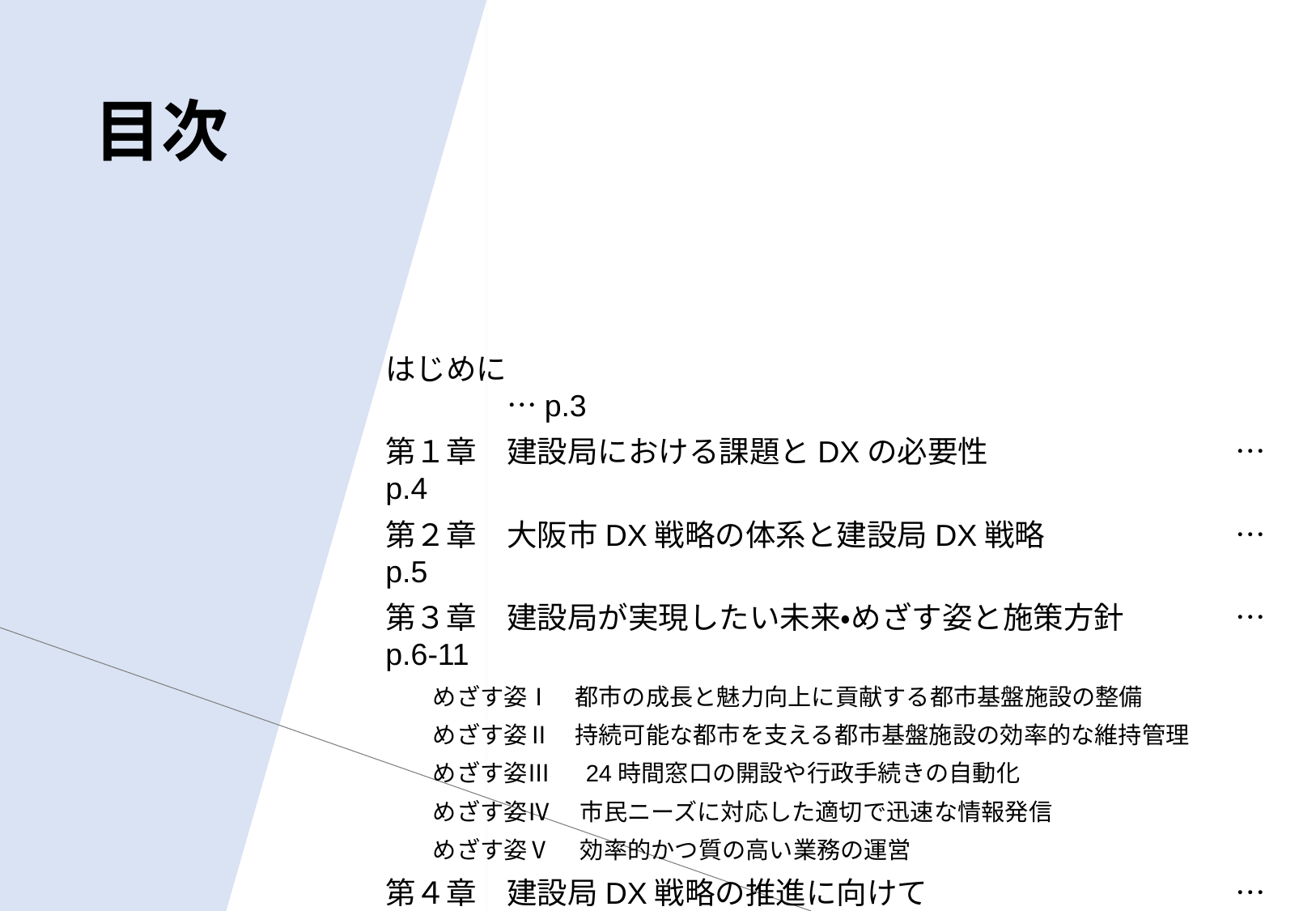

目次
はじめに　　　　						…p.3
第１章　建設局における課題とDXの必要性			…p.4
第２章　大阪市DX戦略の体系と建設局DX戦略		…p.5
第３章　建設局が実現したい未来・めざす姿と施策方針	…p.6-11
　　めざす姿Ⅰ　都市の成長と魅力向上に貢献する都市基盤施設の整備
　　めざす姿Ⅱ　持続可能な都市を支える都市基盤施設の効率的な維持管理
　　めざす姿Ⅲ 　24時間窓口の開設や行政手続きの自動化
　　めざす姿Ⅳ 　市民ニーズに対応した適切で迅速な情報発信
　　めざす姿Ⅴ 　効率的かつ質の高い業務の運営
第４章　建設局DX戦略の推進に向けて			…p.12